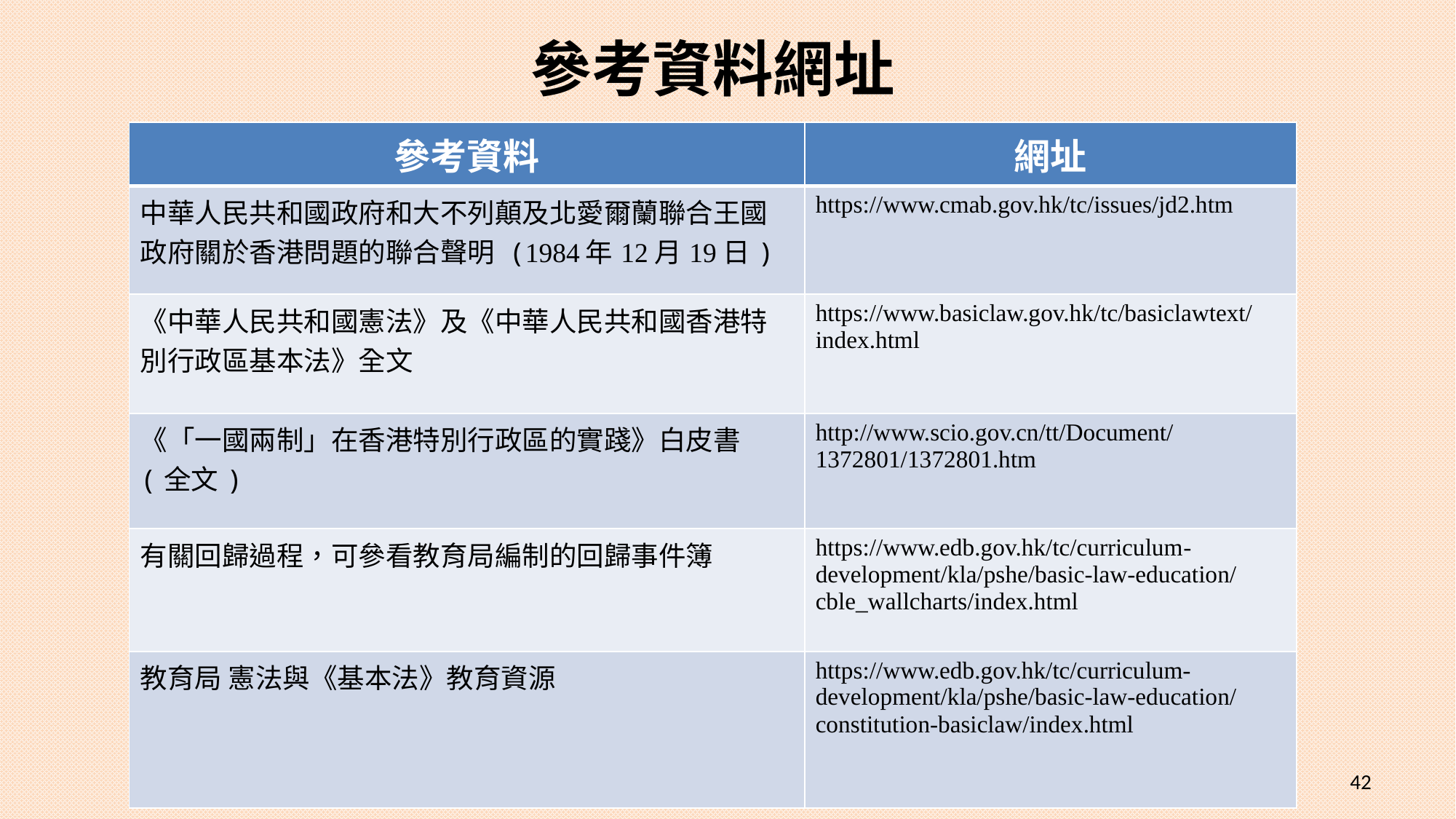

參考資料網址
| 參考資料 | 網址 |
| --- | --- |
| 中華人民共和國政府和大不列顛及北愛爾蘭聯合王國政府關於香港問題的聯合聲明 (1984年12月19日) | https://www.cmab.gov.hk/tc/issues/jd2.htm |
| 《中華人民共和國憲法》及《中華人民共和國香港特別行政區基本法》全文 | https://www.basiclaw.gov.hk/tc/basiclawtext/index.html |
| 《「一國兩制」在香港特別行政區的實踐》白皮書 (全文) | http://www.scio.gov.cn/tt/Document/1372801/1372801.htm |
| 有關回歸過程，可參看教育局編制的回歸事件簿 | https://www.edb.gov.hk/tc/curriculum-development/kla/pshe/basic-law-education/cble\_wallcharts/index.html |
| 教育局 憲法與《基本法》教育資源 | https://www.edb.gov.hk/tc/curriculum-development/kla/pshe/basic-law-education/constitution-basiclaw/index.html |
42